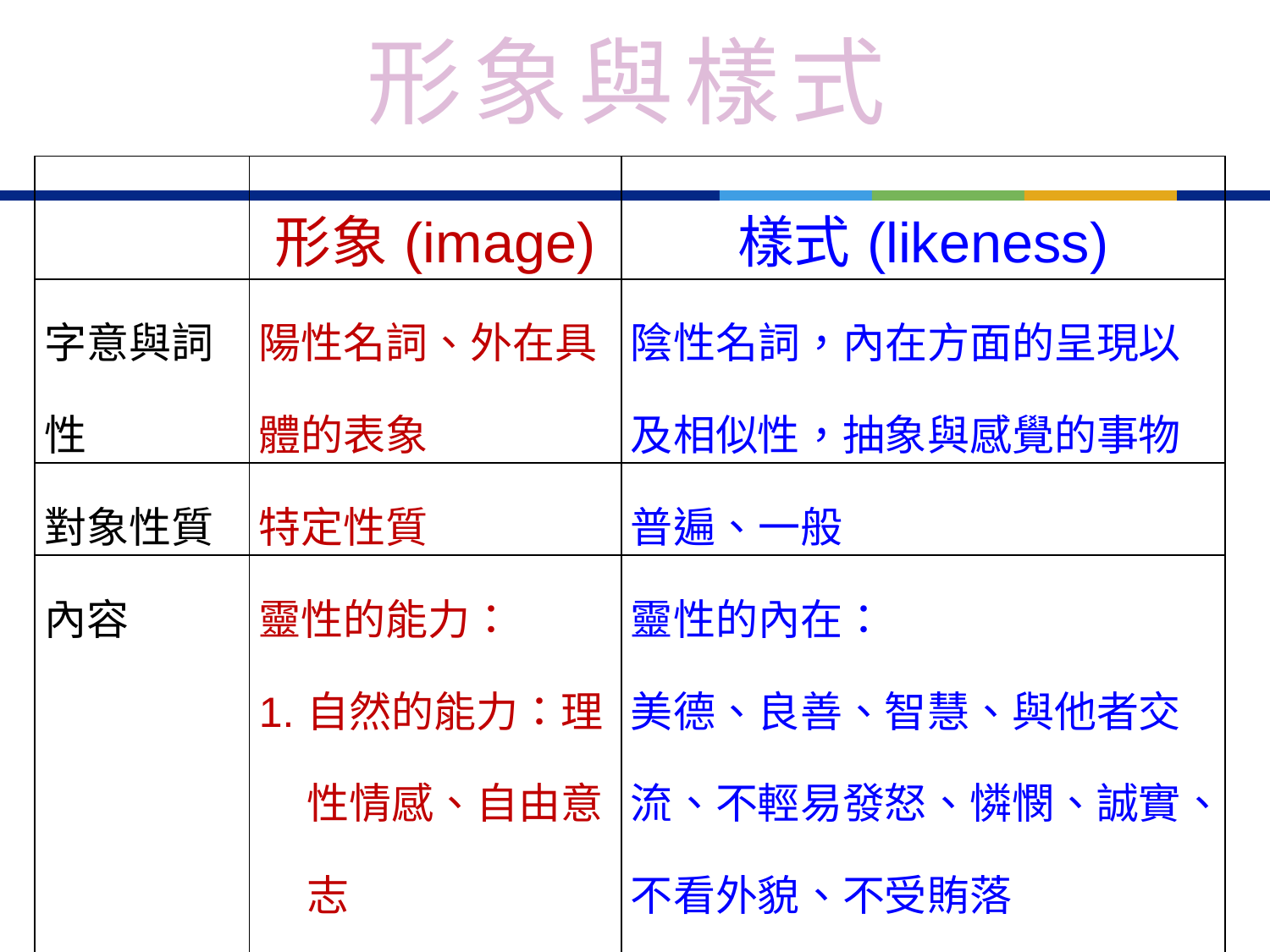

# 形象與樣式

|  | 形象(image) | 樣式(likeness) |
| --- | --- | --- |
| 字意與詞性 | 陽性名詞、外在具體的表象 | 陰性名詞，內在方面的呈現以及相似性，抽象與感覺的事物 |
| 對象性質 | 特定性質 | 普遍、一般 |
| 內容 | 靈性的能力： 自然的能力：理性情感、自由意志 超自然的能力、恩賜能力 | 靈性的內在： 美德、良善、智慧、與他者交流、不輕易發怒、憐憫、誠實、不看外貌、不受賄落 |